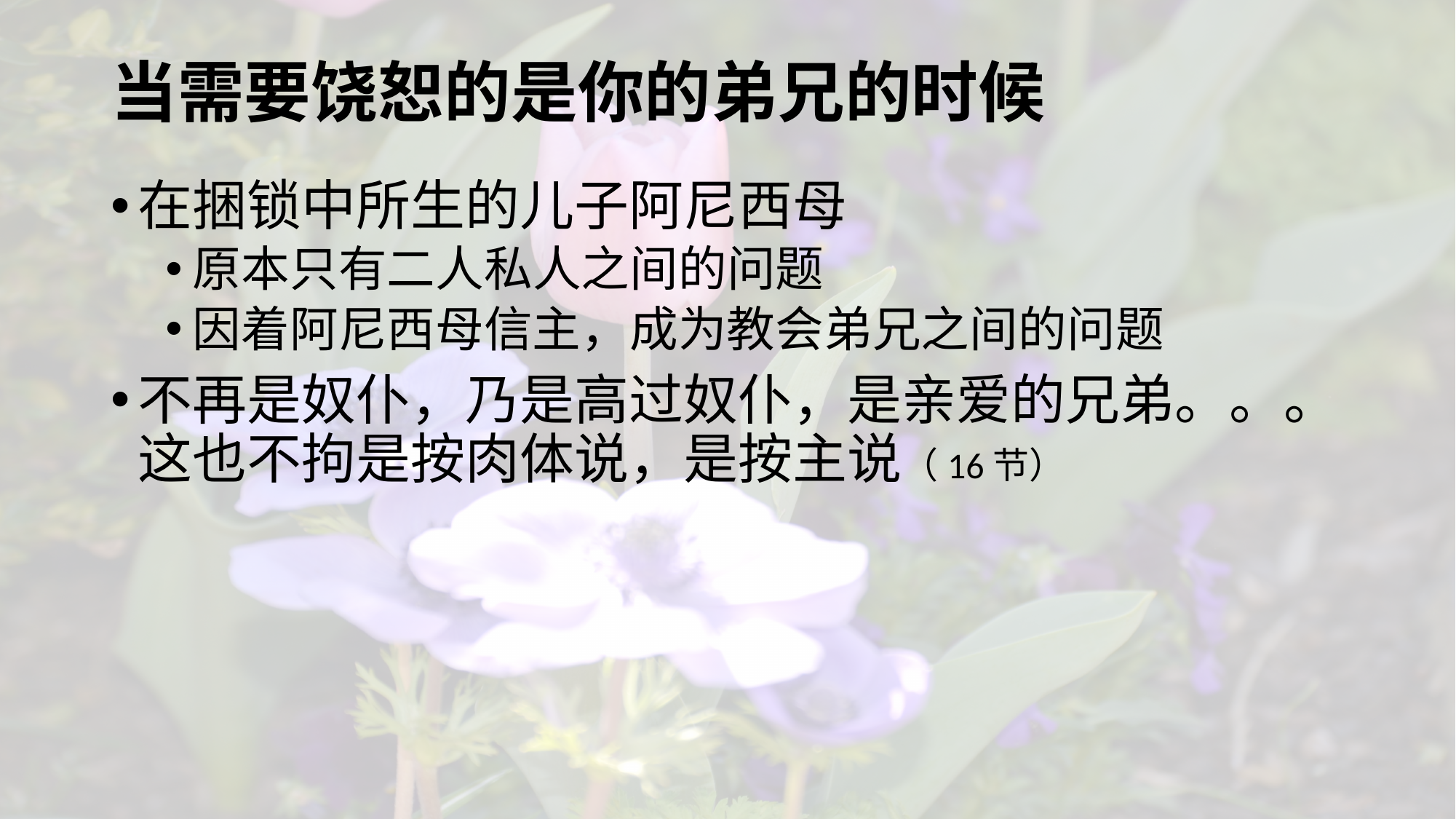

# 当需要饶恕的是你的弟兄的时候
在捆锁中所生的儿子阿尼西母
原本只有二人私人之间的问题
因着阿尼西母信主，成为教会弟兄之间的问题
不再是奴仆，乃是高过奴仆，是亲爱的兄弟。。。这也不拘是按肉体说，是按主说（16节）